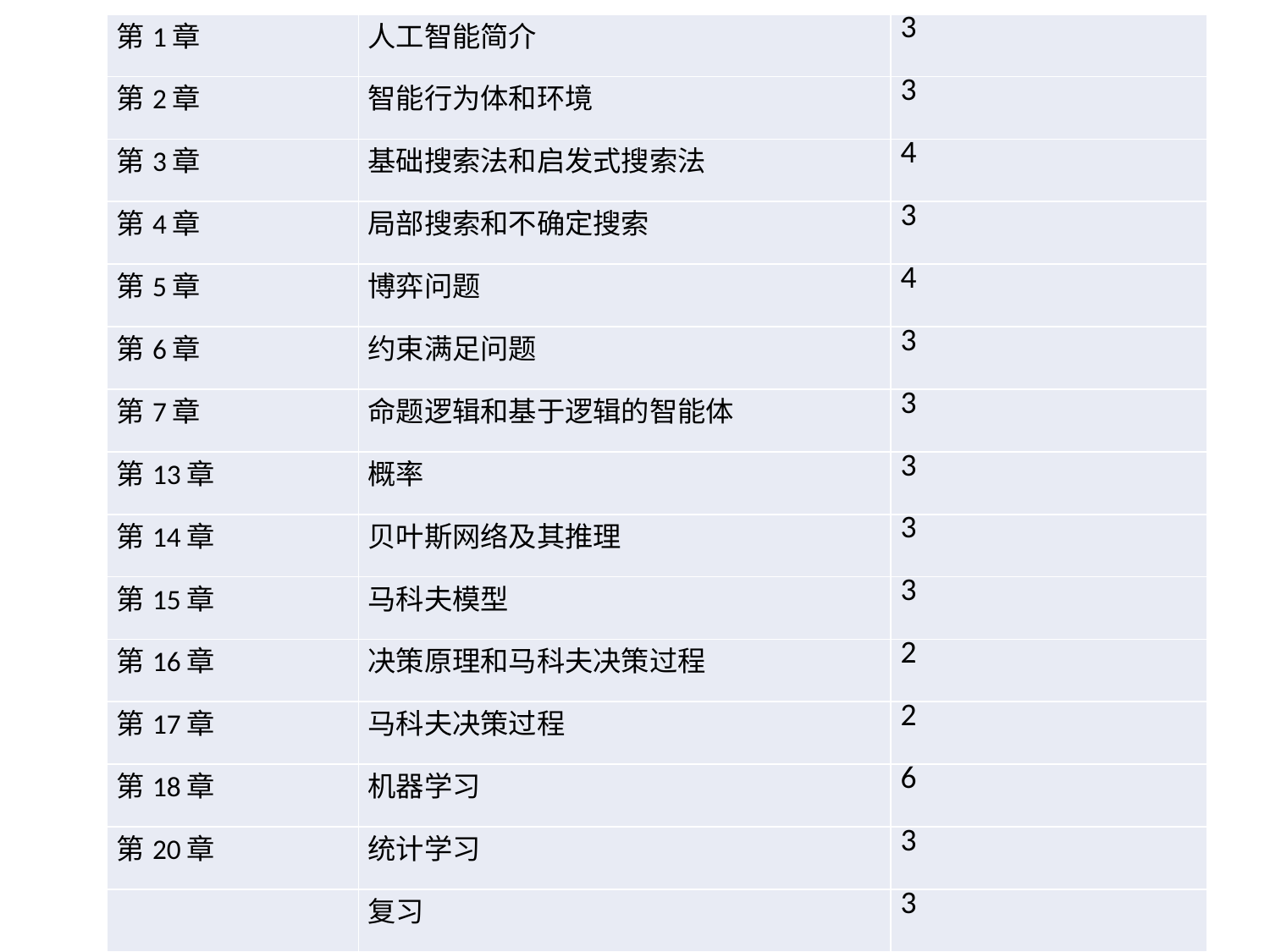

| 第1章 | 人工智能简介 | 3 |
| --- | --- | --- |
| 第2章 | 智能行为体和环境 | 3 |
| 第3章 | 基础搜索法和启发式搜索法 | 4 |
| 第4章 | 局部搜索和不确定搜索 | 3 |
| 第5章 | 博弈问题 | 4 |
| 第6章 | 约束满足问题 | 3 |
| 第7章 | 命题逻辑和基于逻辑的智能体 | 3 |
| 第13章 | 概率 | 3 |
| 第14章 | 贝叶斯网络及其推理 | 3 |
| 第15章 | 马科夫模型 | 3 |
| 第16章 | 决策原理和马科夫决策过程 | 2 |
| 第17章 | 马科夫决策过程 | 2 |
| 第18章 | 机器学习 | 6 |
| 第20章 | 统计学习 | 3 |
|  | 复习 | 3 |
#
5